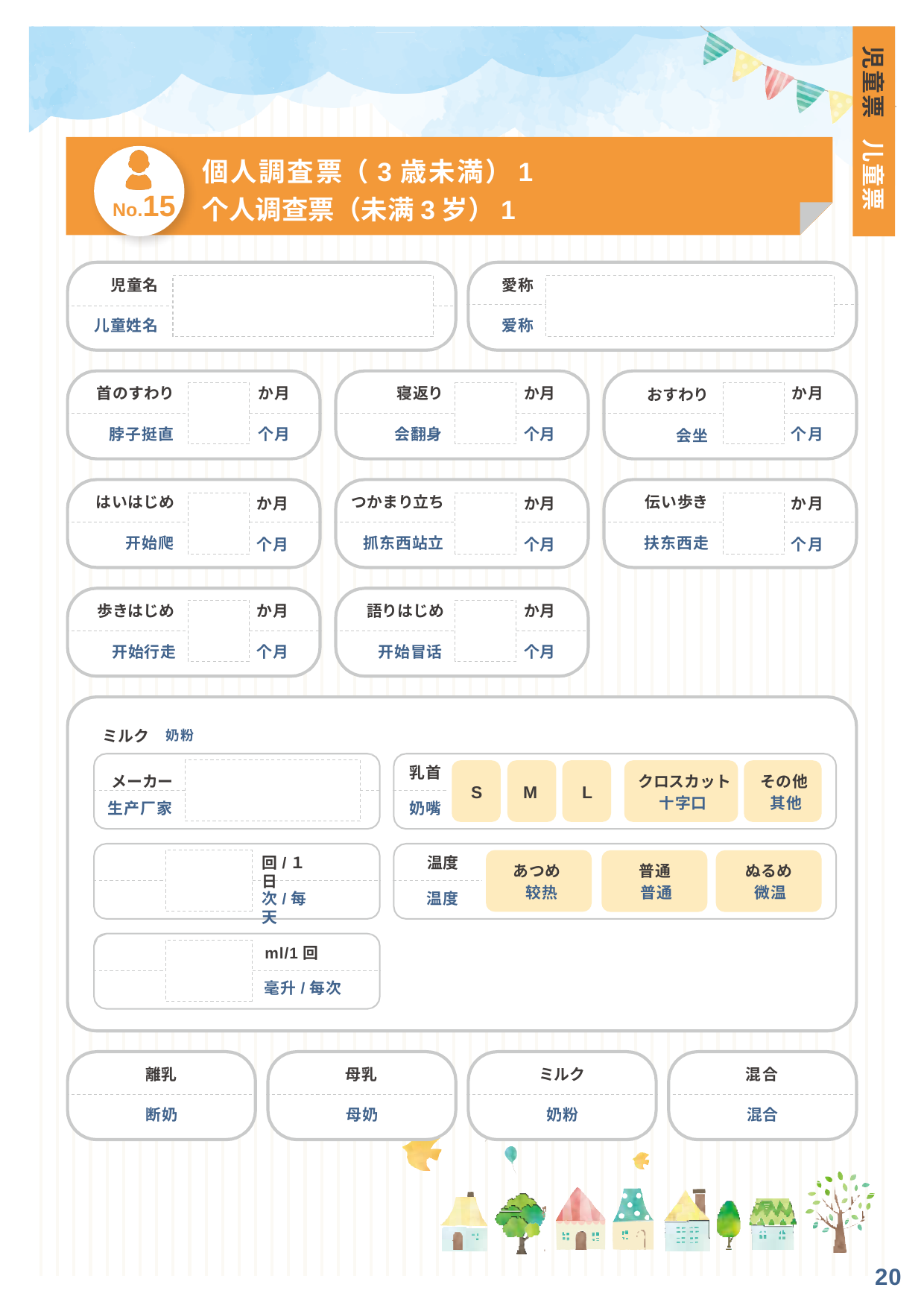

児童票

儿童票

個人調査票（3歳未満）1
No.15
个人调查票（未满3岁）1

児童名
愛称

儿童姓名
爱称

おすわり

会坐
首のすわり
か月
寝返り
か月
か月

脖子挺直
个月
会翻身
个月
个月

はいはじめ
つかまり立ち
伝い歩き
か月
か月
か月

开始爬
抓东西站立
扶东西走
个月
个月
个月

歩きはじめ
か月
語りはじめ
か月

开始行走
个月
开始冒话
个月

ミルク	奶粉

メーカー

乳首
クロスカット	その他
其他
S
M
L

〸字口
生产厂家
奶嘴

回/１日
温度
普通
普通
あつめ
ぬるめ
较热
微温
次/每天
温度

ml/1回
毫升/每次

離乳
母乳
ミルク
混合
断奶
母奶
奶粉
混合

20